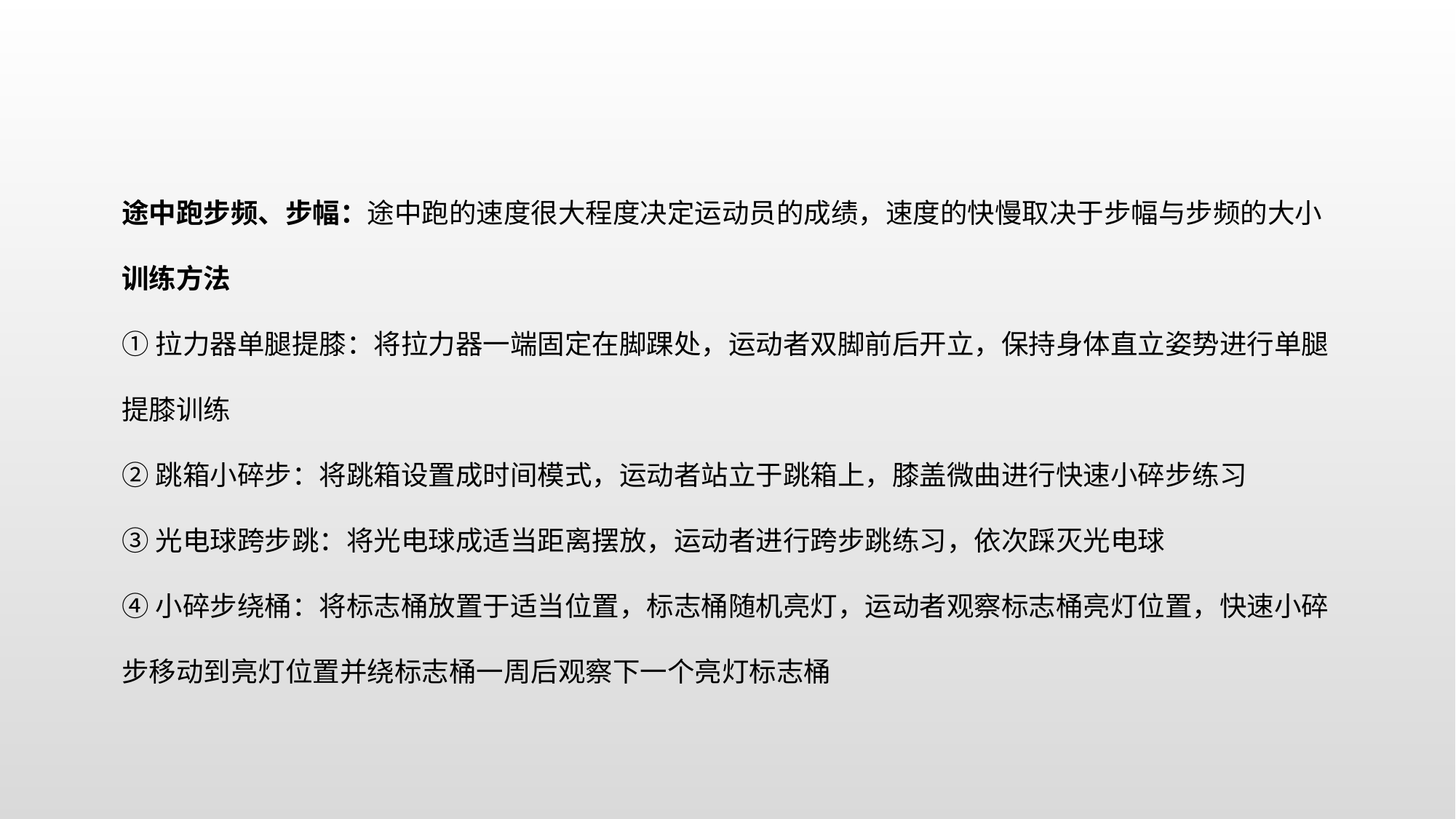

途中跑步频、步幅：途中跑的速度很大程度决定运动员的成绩，速度的快慢取决于步幅与步频的大小
训练方法
①拉力器单腿提膝：将拉力器一端固定在脚踝处，运动者双脚前后开立，保持身体直立姿势进行单腿提膝训练
②跳箱小碎步：将跳箱设置成时间模式，运动者站立于跳箱上，膝盖微曲进行快速小碎步练习
③光电球跨步跳：将光电球成适当距离摆放，运动者进行跨步跳练习，依次踩灭光电球
④小碎步绕桶：将标志桶放置于适当位置，标志桶随机亮灯，运动者观察标志桶亮灯位置，快速小碎步移动到亮灯位置并绕标志桶一周后观察下一个亮灯标志桶